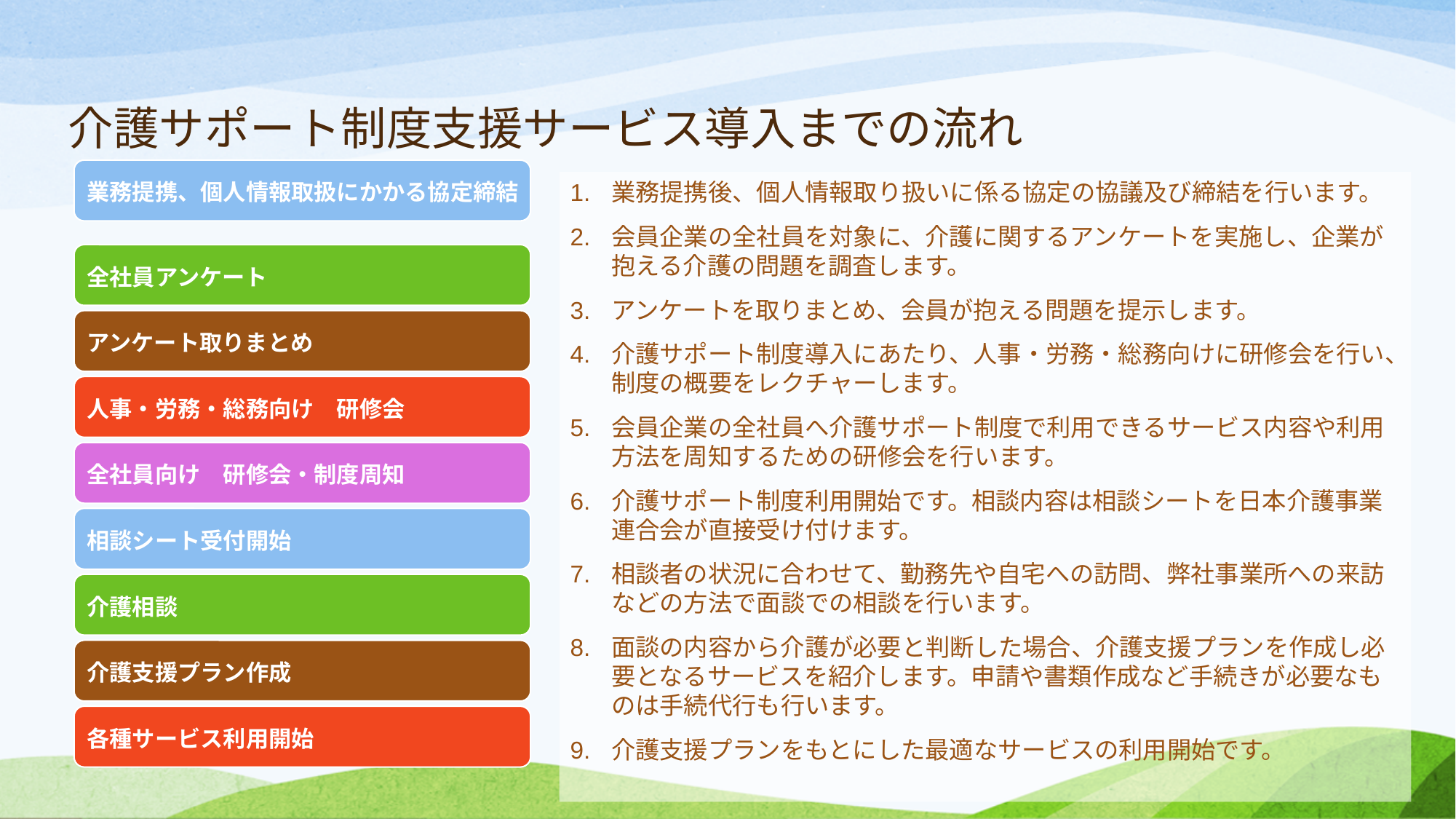

介護サポート制度支援サービス導入までの流れ
業務提携、個人情報取扱にかかる協定締結
全社員アンケート
アンケート取りまとめ
人事・労務・総務向け　研修会
全社員向け　研修会・制度周知
相談シート受付開始
介護相談
介護支援プラン作成
各種サービス利用開始
業務提携後、個人情報取り扱いに係る協定の協議及び締結を行います。
会員企業の全社員を対象に、介護に関するアンケートを実施し、企業が抱える介護の問題を調査します。
アンケートを取りまとめ、会員が抱える問題を提示します。
介護サポート制度導入にあたり、人事・労務・総務向けに研修会を行い、制度の概要をレクチャーします。
会員企業の全社員へ介護サポート制度で利用できるサービス内容や利用方法を周知するための研修会を行います。
介護サポート制度利用開始です。相談内容は相談シートを日本介護事業連合会が直接受け付けます。
相談者の状況に合わせて、勤務先や自宅への訪問、弊社事業所への来訪などの方法で面談での相談を行います。
面談の内容から介護が必要と判断した場合、介護支援プランを作成し必要となるサービスを紹介します。申請や書類作成など手続きが必要なものは手続代行も行います。
介護支援プランをもとにした最適なサービスの利用開始です。